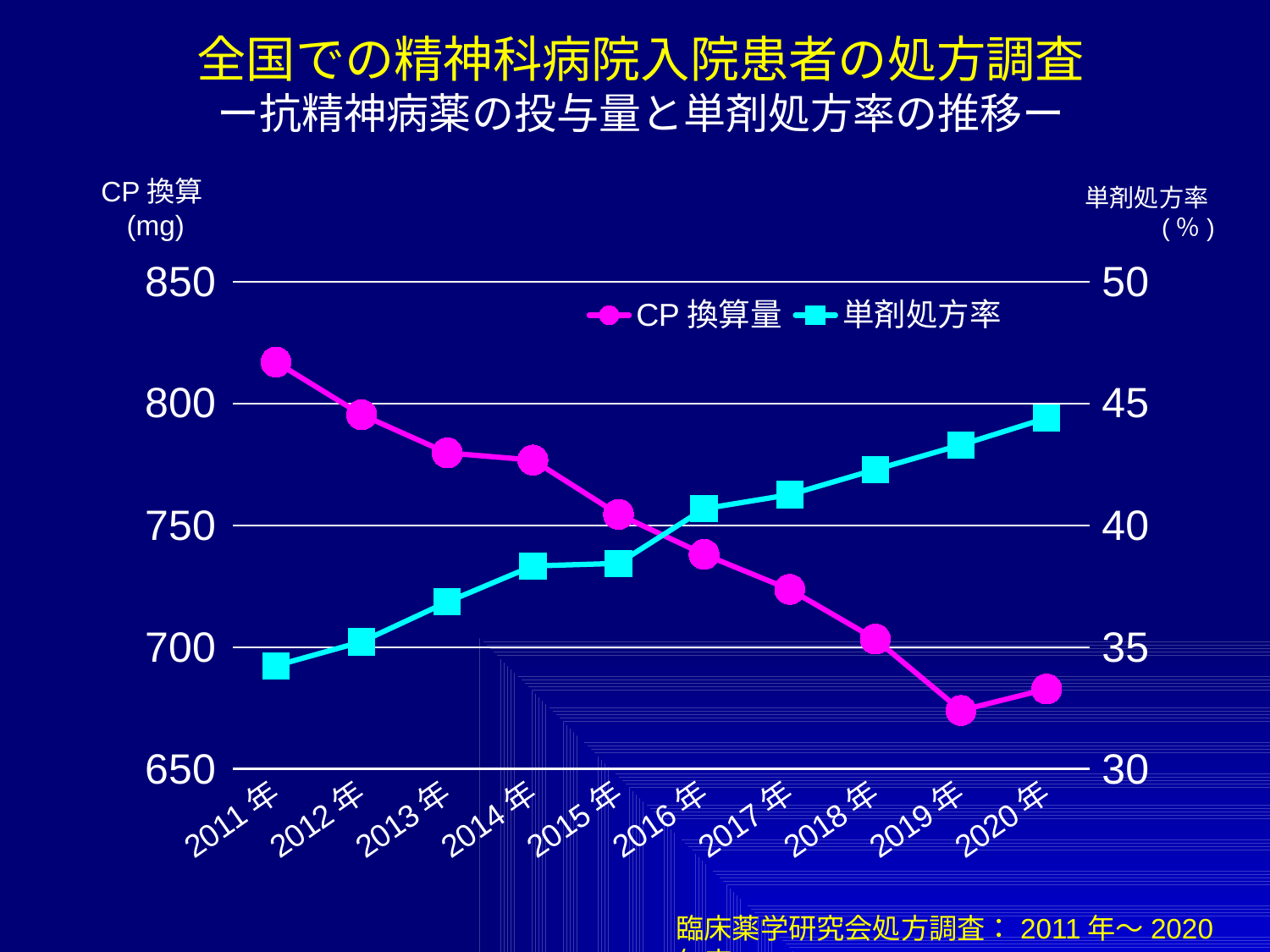

全国での精神科病院入院患者の処方調査
ー抗精神病薬の投与量と単剤処方率の推移ー
CP換算(mg)
単剤処方率(％)

### Chart

| Category | CP換算量 | 単剤処方率 |
|---|---|---|
| 2011年 | 817.0 | 34.239999999999995 |
| 2012年 | 795.4 | 35.22 |
| 2013年 | 779.7 | 36.85308848080134 |
| 2014年 | 776.8 | 38.333333333333336 |
| 2015年 | 754.5 | 38.440000000000005 |
| 2016年 | 738.1 | 40.682747107247714 |
| 2017年 | 723.7 | 41.25883276629155 |
| 2018年 | 703.3 | 42.287029930928625 |
| 2019年 | 674.0 | 43.3 |
| 2020年 | 682.8 | 44.4 |
臨床薬学研究会処方調査：2011年～2020年度